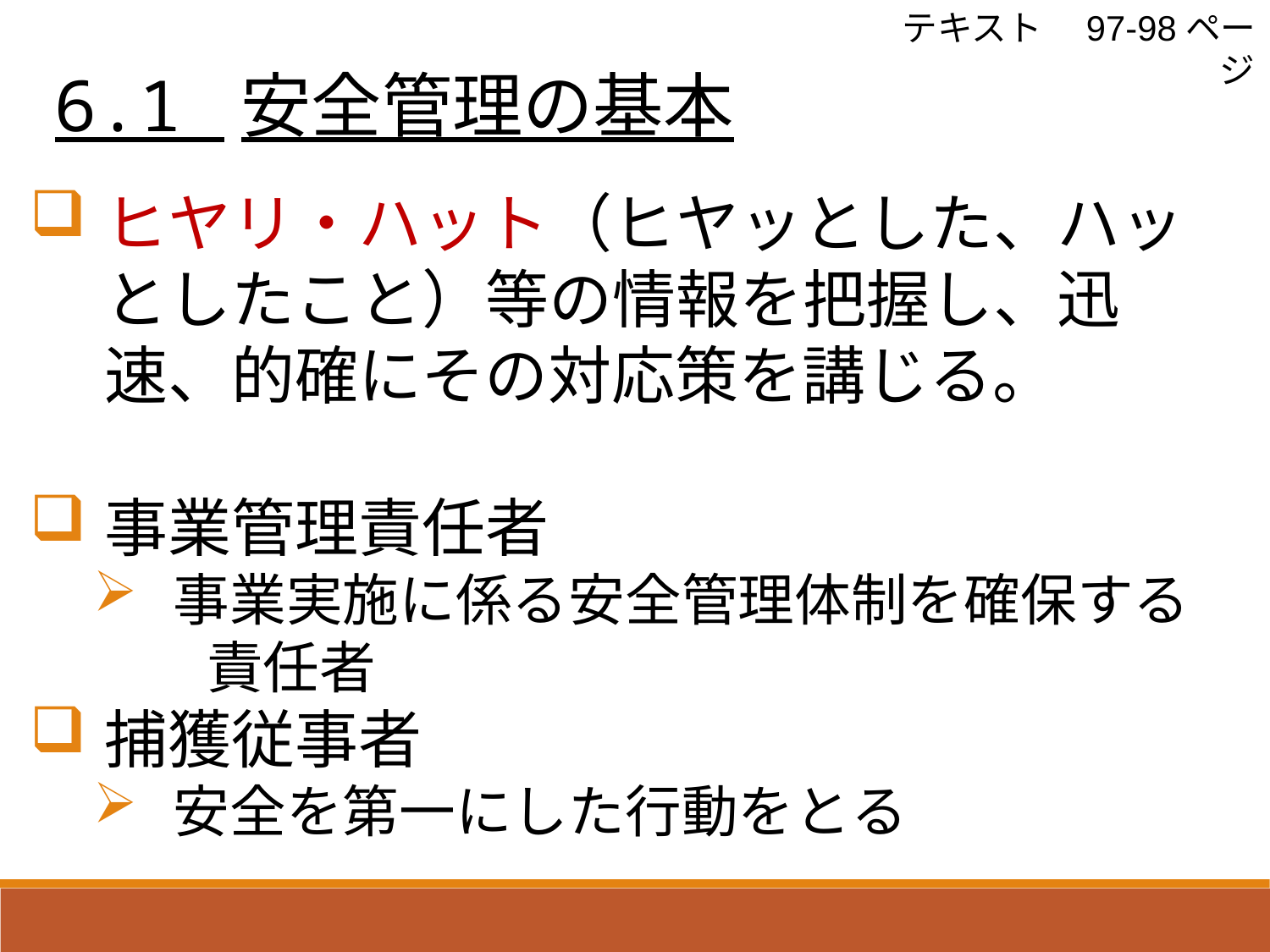

テキスト　97-98ページ
 6.1 安全管理の基本
ヒヤリ・ハット（ヒヤッとした、ハッとしたこと）等の情報を把握し、迅速、的確にその対応策を講じる。

事業管理責任者
事業実施に係る安全管理体制を確保する
　　責任者
捕獲従事者
安全を第一にした行動をとる